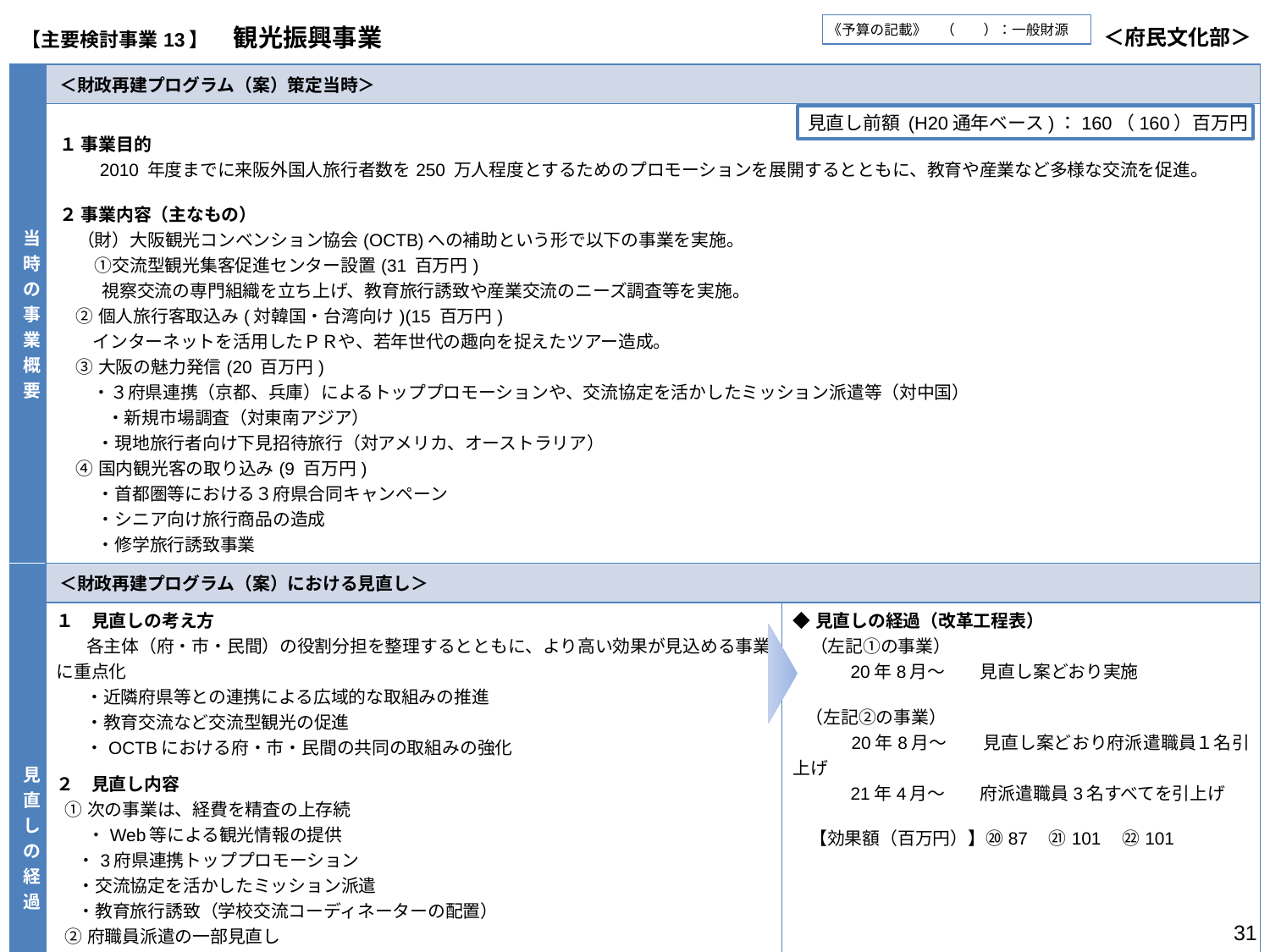

| 【主要検討事業13】　観光振興事業 | ＜府民文化部＞ |
| --- | --- |
《予算の記載》　（　　）：一般財源
| 当時の事業概要 | ＜財政再建プログラム（案）策定当時＞ |  |
| --- | --- | --- |
|  | １ 事業目的 　　2010 年度までに来阪外国人旅行者数を250 万人程度とするためのプロモーションを展開するとともに、教育や産業など多様な交流を促進。 ２ 事業内容（主なもの） 　（財）大阪観光コンベンション協会(OCTB)への補助という形で以下の事業を実施。 　　①交流型観光集客促進センター設置(31 百万円) 　 視察交流の専門組織を立ち上げ、教育旅行誘致や産業交流のニーズ調査等を実施。 ②個人旅行客取込み(対韓国・台湾向け)(15 百万円) インターネットを活用したＰＲや、若年世代の趣向を捉えたツアー造成。 ③大阪の魅力発信(20 百万円) ・３府県連携（京都、兵庫）によるトッププロモーションや、交流協定を活かしたミッション派遣等（対中国） 　 　・新規市場調査（対東南アジア） 　 ・現地旅行者向け下見招待旅行（対アメリカ、オーストラリア） ④国内観光客の取り込み(9 百万円) 　 ・首都圏等における３府県合同キャンペーン 　 ・シニア向け旅行商品の造成 　 ・修学旅行誘致事業 |  |
| 見直しの経過 | ＜財政再建プログラム（案）における見直し＞ |  |
|  | １　見直しの考え方 　 各主体（府・市・民間）の役割分担を整理するとともに、より高い効果が見込める事業に重点化 ・近隣府県等との連携による広域的な取組みの推進 ・教育交流など交流型観光の促進 ・OCTBにおける府・市・民間の共同の取組みの強化 ２　見直し内容 ①次の事業は、経費を精査の上存続 　・Web等による観光情報の提供 ・3府県連携トッププロモーション ・交流協定を活かしたミッション派遣 ・教育旅行誘致（学校交流コーディネーターの配置） ②府職員派遣の一部見直し ３ 実施時期 ・平成20年度から順次実施 | ◆見直しの経過（改革工程表） 　（左記①の事業） 　　　20年8月～　　見直し案どおり実施 （左記②の事業） 　　　20年8月～　　見直し案どおり府派遣職員１名引上げ 　　　21年4月～　　府派遣職員3名すべてを引上げ 【効果額（百万円）】⑳87　㉑101　㉒101 |
|  | ＜上記以外の見直し（部局長マネジメント等）＞ |  |
|  | 【平成25年度】　大阪観光局を設置 |  |
見直し前額 (H20通年ベース)：160（160）百万円

31